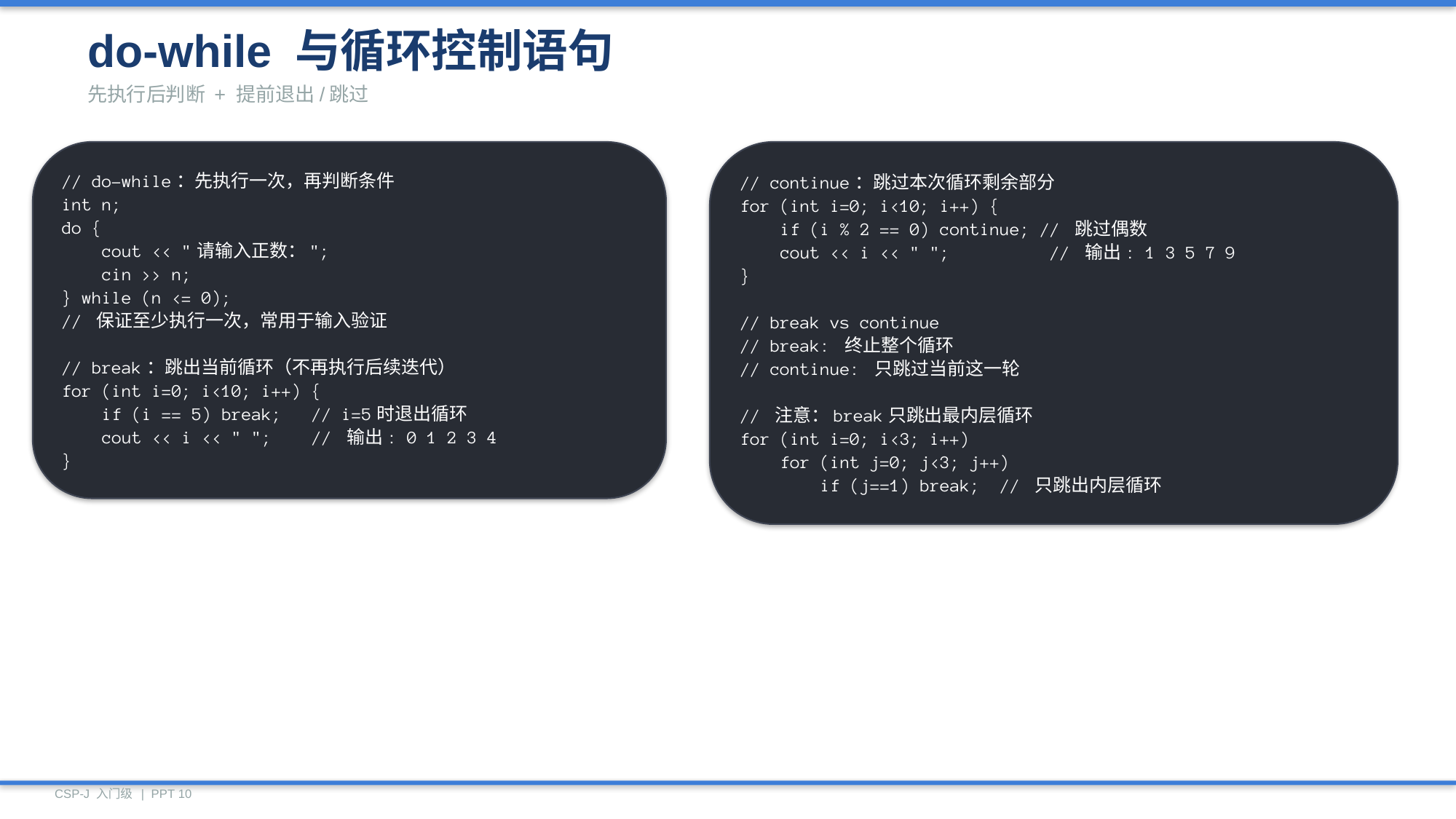

do-while 与循环控制语句
先执行后判断 + 提前退出/跳过
// do-while：先执行一次，再判断条件
int n;
do {
    cout << "请输入正数：";
    cin >> n;
} while (n <= 0);
// 保证至少执行一次，常用于输入验证

// break：跳出当前循环（不再执行后续迭代）
for (int i=0; i<10; i++) {
    if (i == 5) break;   // i=5时退出循环
    cout << i << " ";    // 输出: 0 1 2 3 4
}
// continue：跳过本次循环剩余部分
for (int i=0; i<10; i++) {
    if (i % 2 == 0) continue; // 跳过偶数
    cout << i << " ";          // 输出: 1 3 5 7 9
}

// break vs continue
// break: 终止整个循环
// continue: 只跳过当前这一轮

// 注意：break只跳出最内层循环
for (int i=0; i<3; i++)
    for (int j=0; j<3; j++)
        if (j==1) break;  // 只跳出内层循环

CSP-J 入门级  |  PPT 10